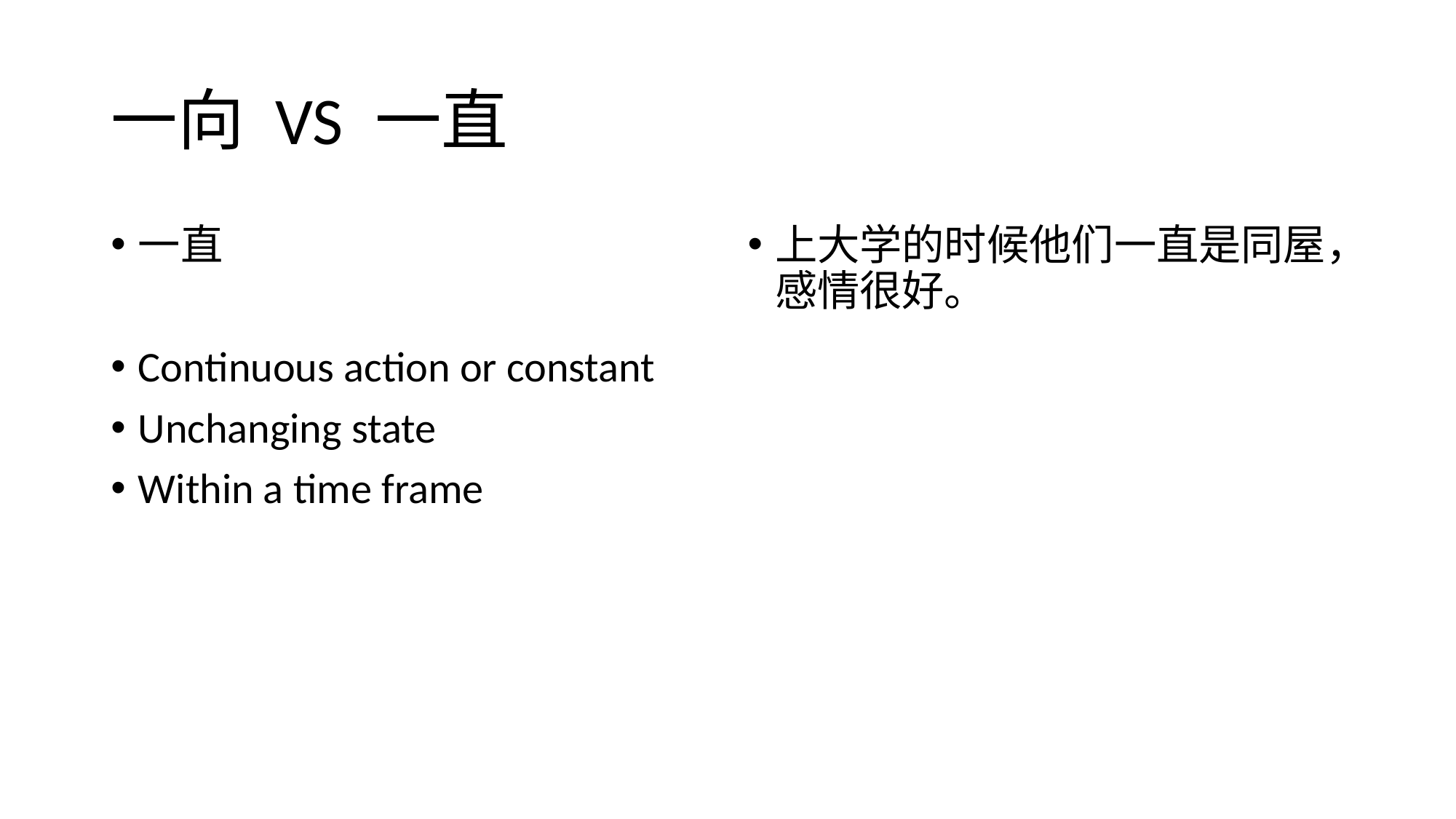

# 一向 VS 一直
一直

Continuous action or constant
Unchanging state
Within a time frame
上大学的时候他们一直是同屋，感情很好。